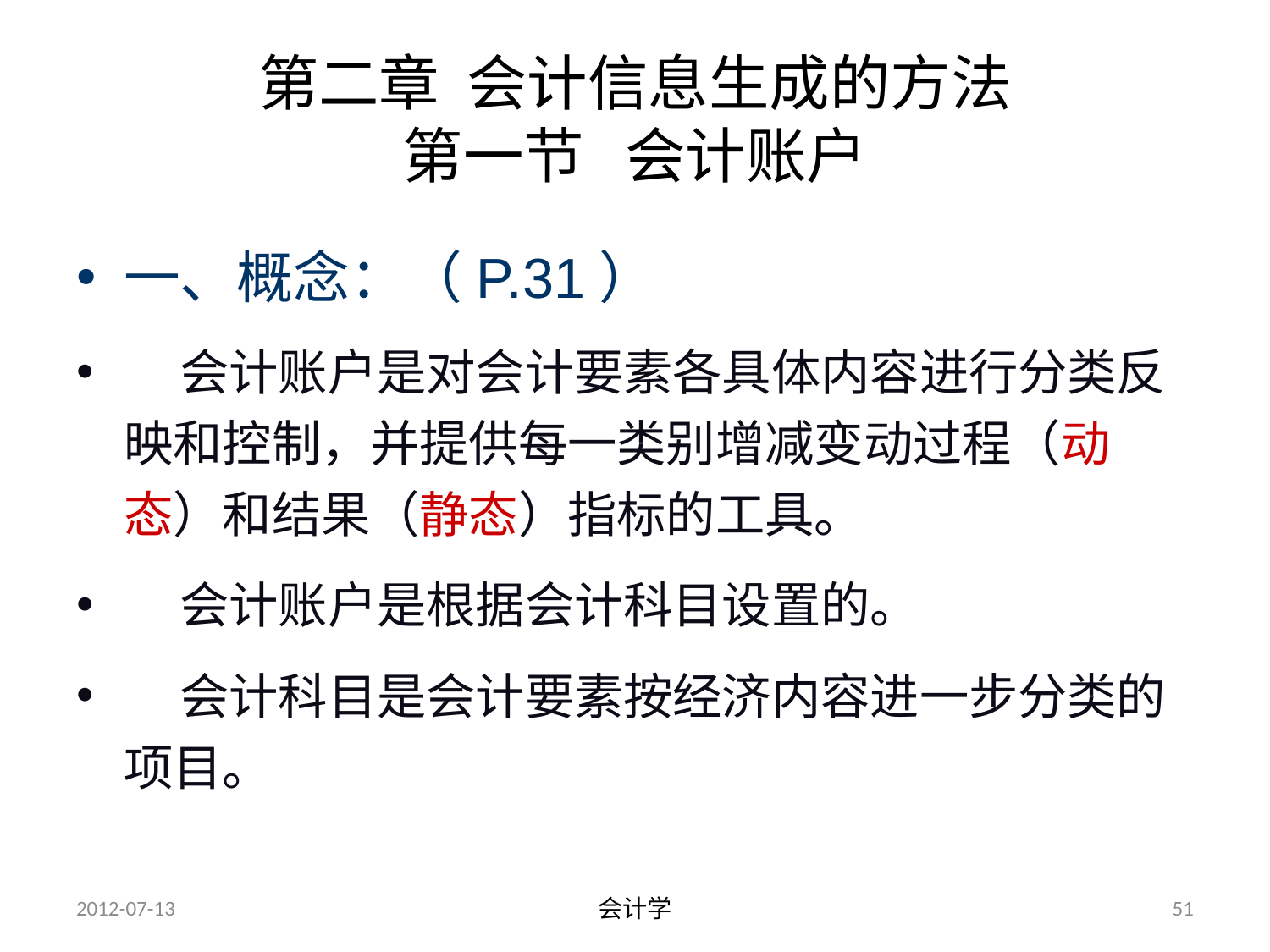

# 第二章  会计信息生成的方法 第一节   会计账户
一、概念：（P.31）
    会计账户是对会计要素各具体内容进行分类反映和控制，并提供每一类别增减变动过程（动态）和结果（静态）指标的工具。
    会计账户是根据会计科目设置的。
    会计科目是会计要素按经济内容进一步分类的项目。
2012-07-13
会计学
51